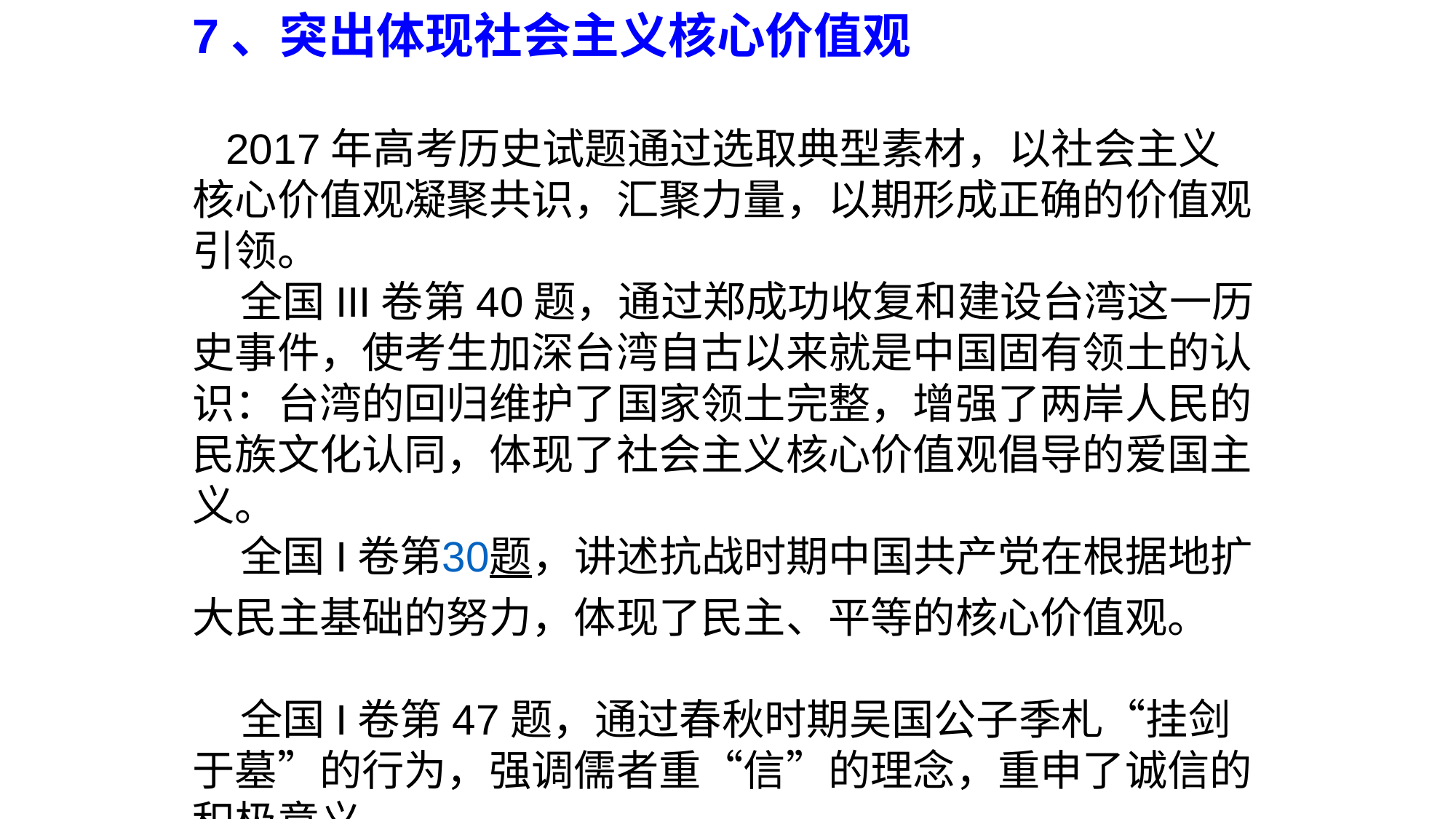

7、突出体现社会主义核心价值观

    2017年高考历史试题通过选取典型素材，以社会主义核心价值观凝聚共识，汇聚力量，以期形成正确的价值观引领。
    全国III卷第40题，通过郑成功收复和建设台湾这一历史事件，使考生加深台湾自古以来就是中国固有领土的认识：台湾的回归维护了国家领土完整，增强了两岸人民的民族文化认同，体现了社会主义核心价值观倡导的爱国主义。
    全国I卷第30题，讲述抗战时期中国共产党在根据地扩大民主基础的努力，体现了民主、平等的核心价值观。
    全国I卷第47题，通过春秋时期吴国公子季札“挂剑于墓”的行为，强调儒者重“信”的理念，重申了诚信的积极意义。